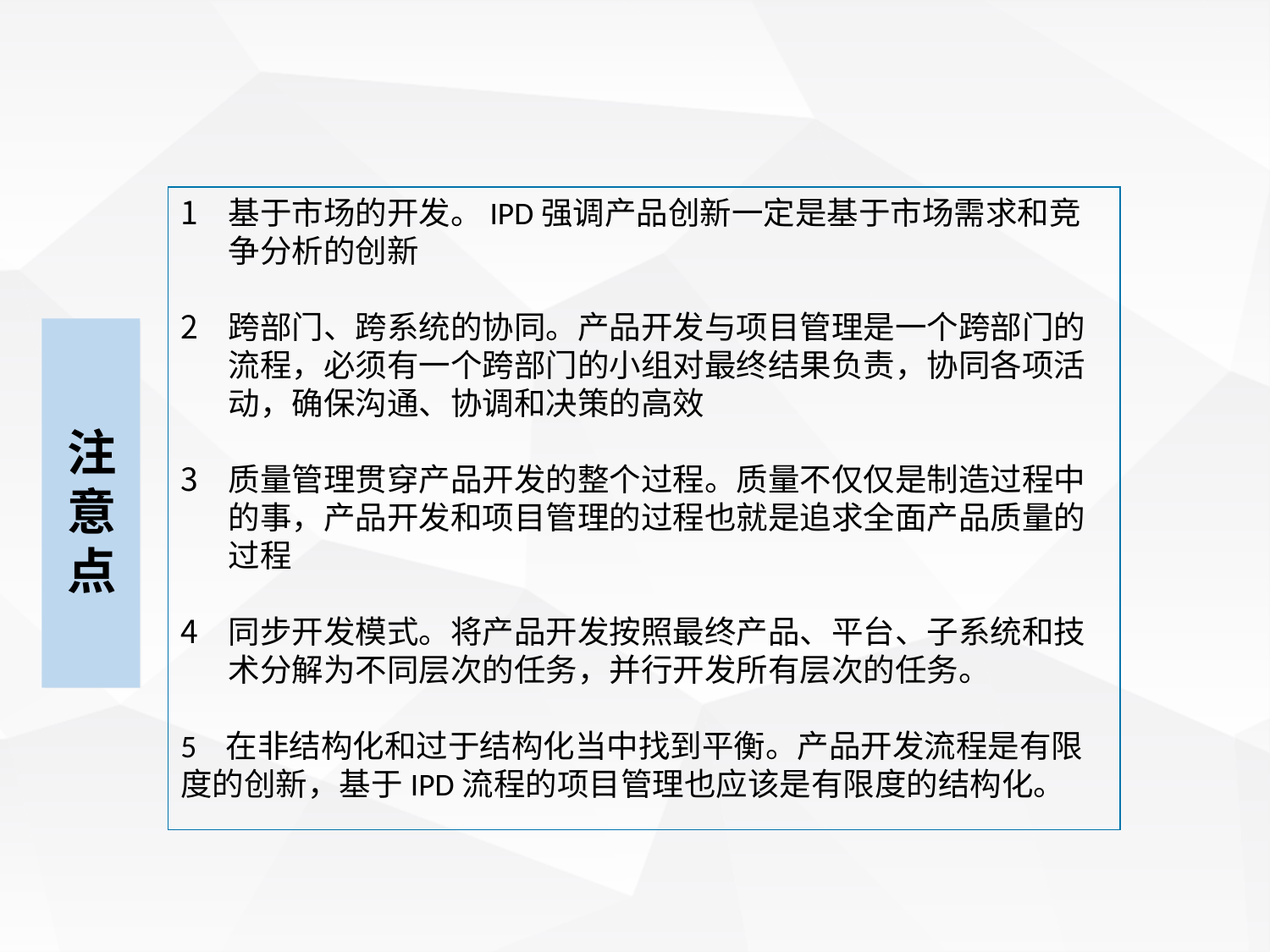

基于市场的开发。IPD强调产品创新一定是基于市场需求和竞争分析的创新

跨部门、跨系统的协同。产品开发与项目管理是一个跨部门的流程，必须有一个跨部门的小组对最终结果负责，协同各项活动，确保沟通、协调和决策的高效

质量管理贯穿产品开发的整个过程。质量不仅仅是制造过程中的事，产品开发和项目管理的过程也就是追求全面产品质量的过程

同步开发模式。将产品开发按照最终产品、平台、子系统和技术分解为不同层次的任务，并行开发所有层次的任务。

5   在非结构化和过于结构化当中找到平衡。产品开发流程是有限度的创新，基于IPD流程的项目管理也应该是有限度的结构化。

注意点